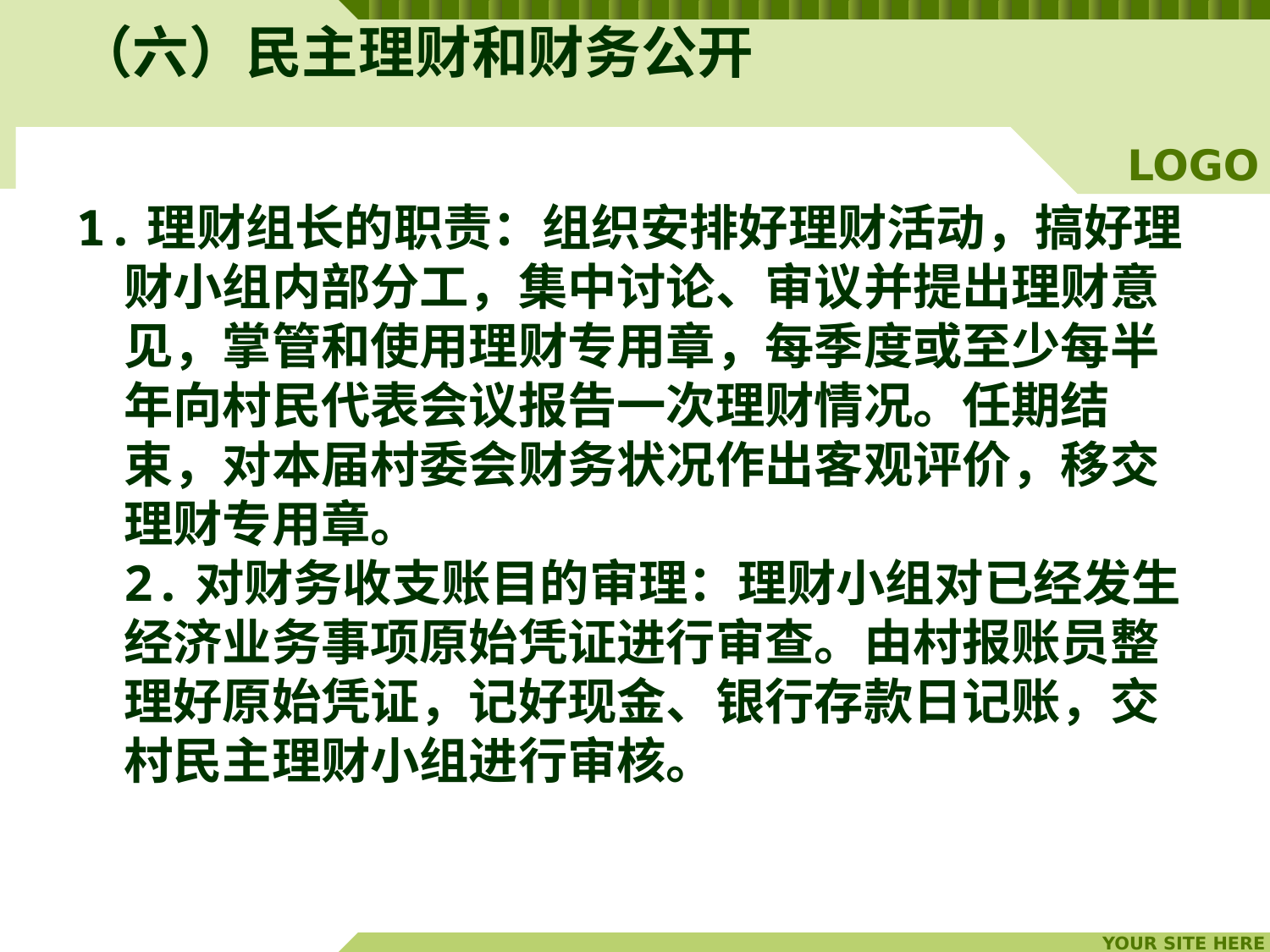

# （六）民主理财和财务公开
1.理财组长的职责：组织安排好理财活动，搞好理财小组内部分工，集中讨论、审议并提出理财意见，掌管和使用理财专用章，每季度或至少每半年向村民代表会议报告一次理财情况。任期结束，对本届村委会财务状况作出客观评价，移交理财专用章。
2.对财务收支账目的审理：理财小组对已经发生经济业务事项原始凭证进行审查。由村报账员整理好原始凭证，记好现金、银行存款日记账，交村民主理财小组进行审核。